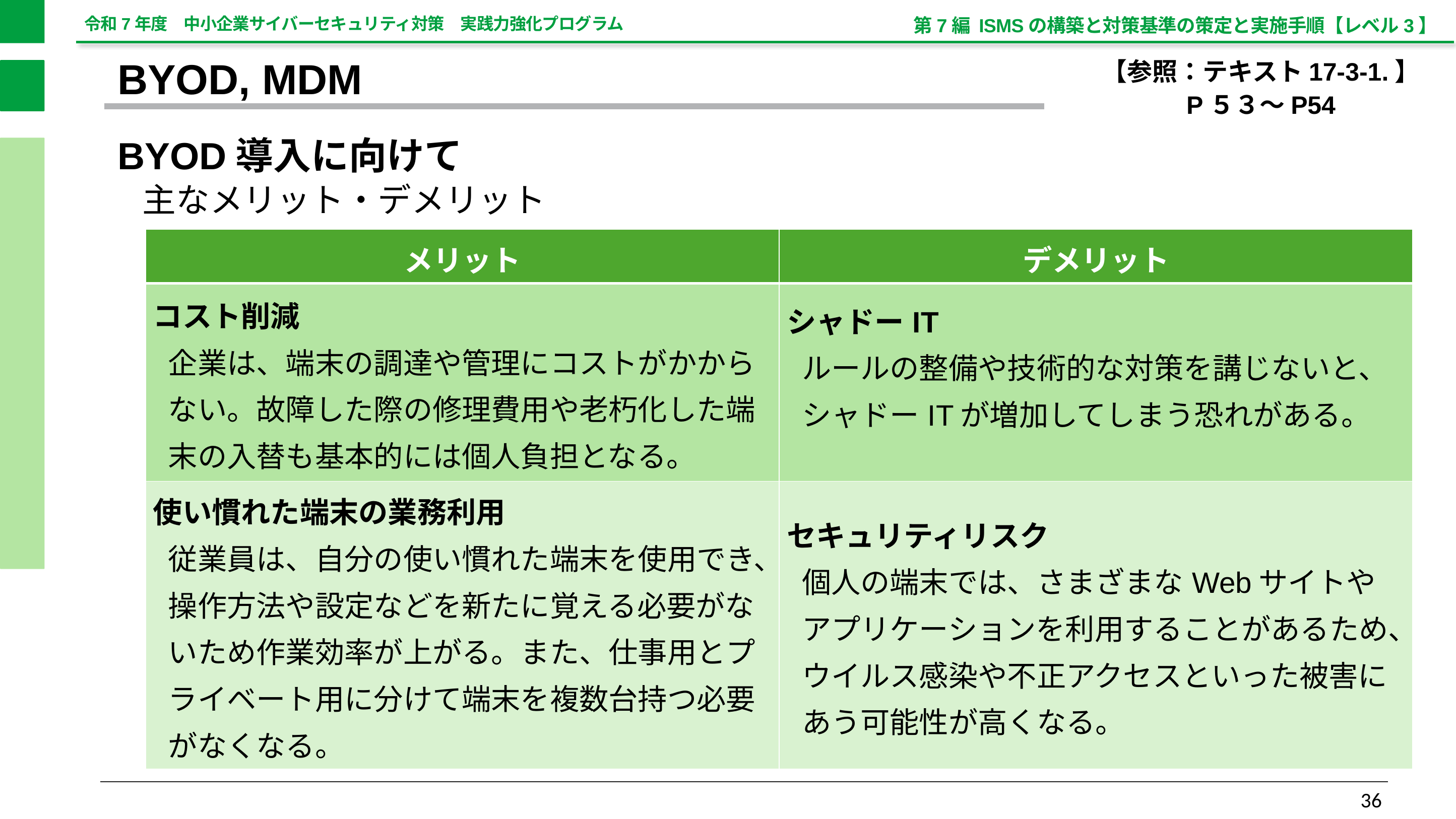

第7編 ISMSの構築と対策基準の策定と実施手順【レベル3】
【参照：テキスト17-3-1.】
P５３～P54
BYOD, MDM
BYOD導入に向けて
主なメリット・デメリット
| メリット | デメリット |
| --- | --- |
| コスト削減 企業は、端末の調達や管理にコストがかからない。故障した際の修理費用や老朽化した端末の入替も基本的には個人負担となる。 | シャドーIT ルールの整備や技術的な対策を講じないと、シャドーITが増加してしまう恐れがある。 |
| 使い慣れた端末の業務利用 従業員は、自分の使い慣れた端末を使用でき、操作方法や設定などを新たに覚える必要がないため作業効率が上がる。また、仕事用とプライベート用に分けて端末を複数台持つ必要がなくなる。 | セキュリティリスク 個人の端末では、さまざまなWebサイトやアプリケーションを利用することがあるため、ウイルス感染や不正アクセスといった被害にあう可能性が高くなる。 |